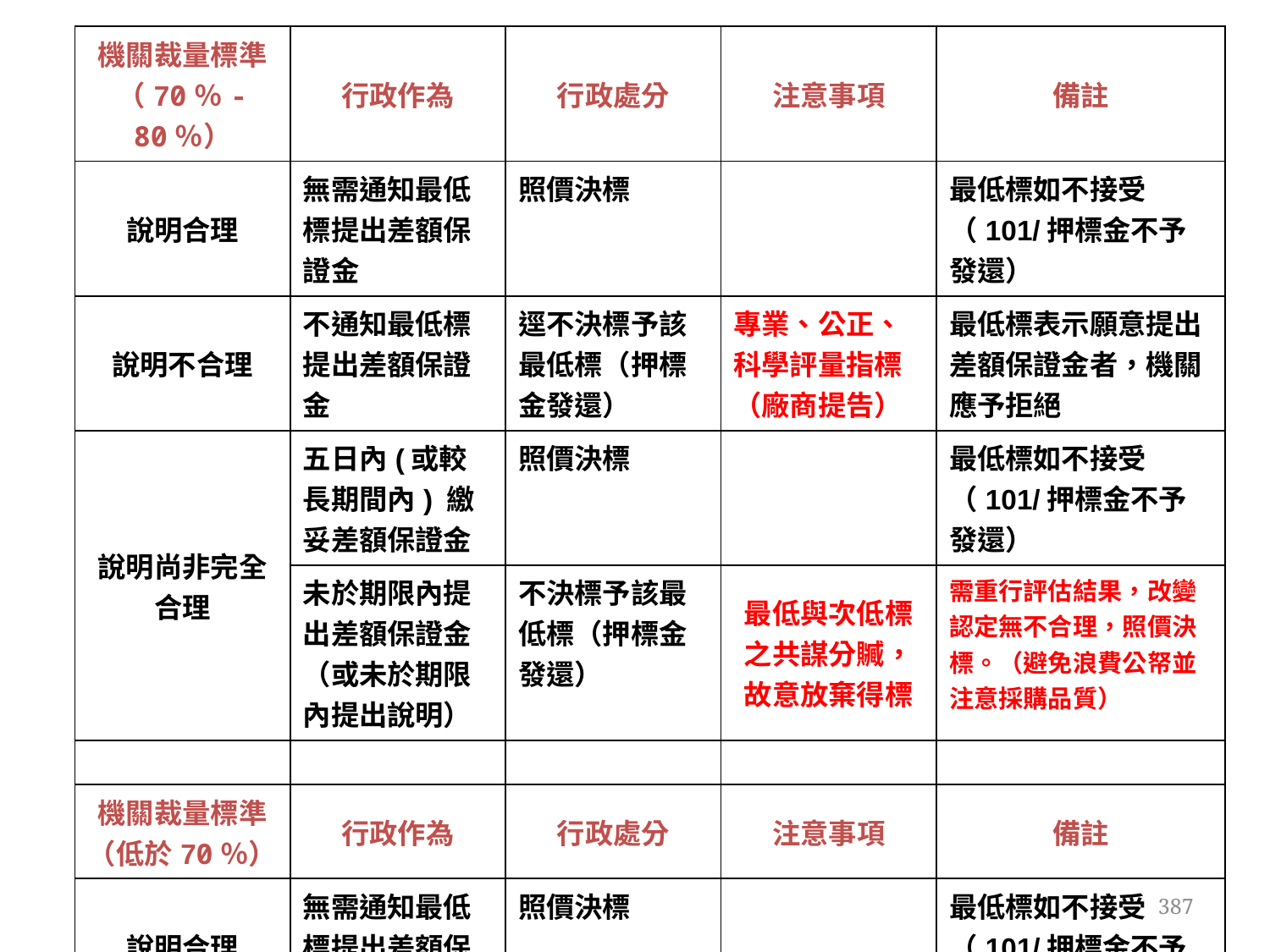

| 機關裁量標準（70％-80％） | 行政作為 | 行政處分 | 注意事項 | 備註 |
| --- | --- | --- | --- | --- |
| 說明合理 | 無需通知最低標提出差額保證金 | 照價決標 |  | 最低標如不接受（101/押標金不予發還） |
| 說明不合理 | 不通知最低標提出差額保證金 | 逕不決標予該最低標（押標金發還） | 專業、公正、科學評量指標（廠商提告） | 最低標表示願意提出差額保證金者，機關應予拒絕 |
| 說明尚非完全合理 | 五日內(或較長期間內) 繳妥差額保證金 | 照價決標 |  | 最低標如不接受（101/押標金不予發還） |
|  | 未於期限內提出差額保證金（或未於期限內提出說明） | 不決標予該最低標（押標金發還） | 最低與次低標之共謀分贓，故意放棄得標 | 需重行評估結果，改變認定無不合理，照價決標。（避免浪費公帑並注意採購品質） |
|  |  |  |  |  |
| 機關裁量標準（低於70％） | 行政作為 | 行政處分 | 注意事項 | 備註 |
| 說明合理 | 無需通知最低標提出差額保證金 | 照價決標 |  | 最低標如不接受（101/押標金不予發還） |
| 說明不合理 | 不通知最低標提出差額保證金 | 逕不決標予該最低標（押標金發還） | 專業、公正、科學化評量指標 | 最低標表示願意提出差額保證金者，機關應予拒絕。 |
387